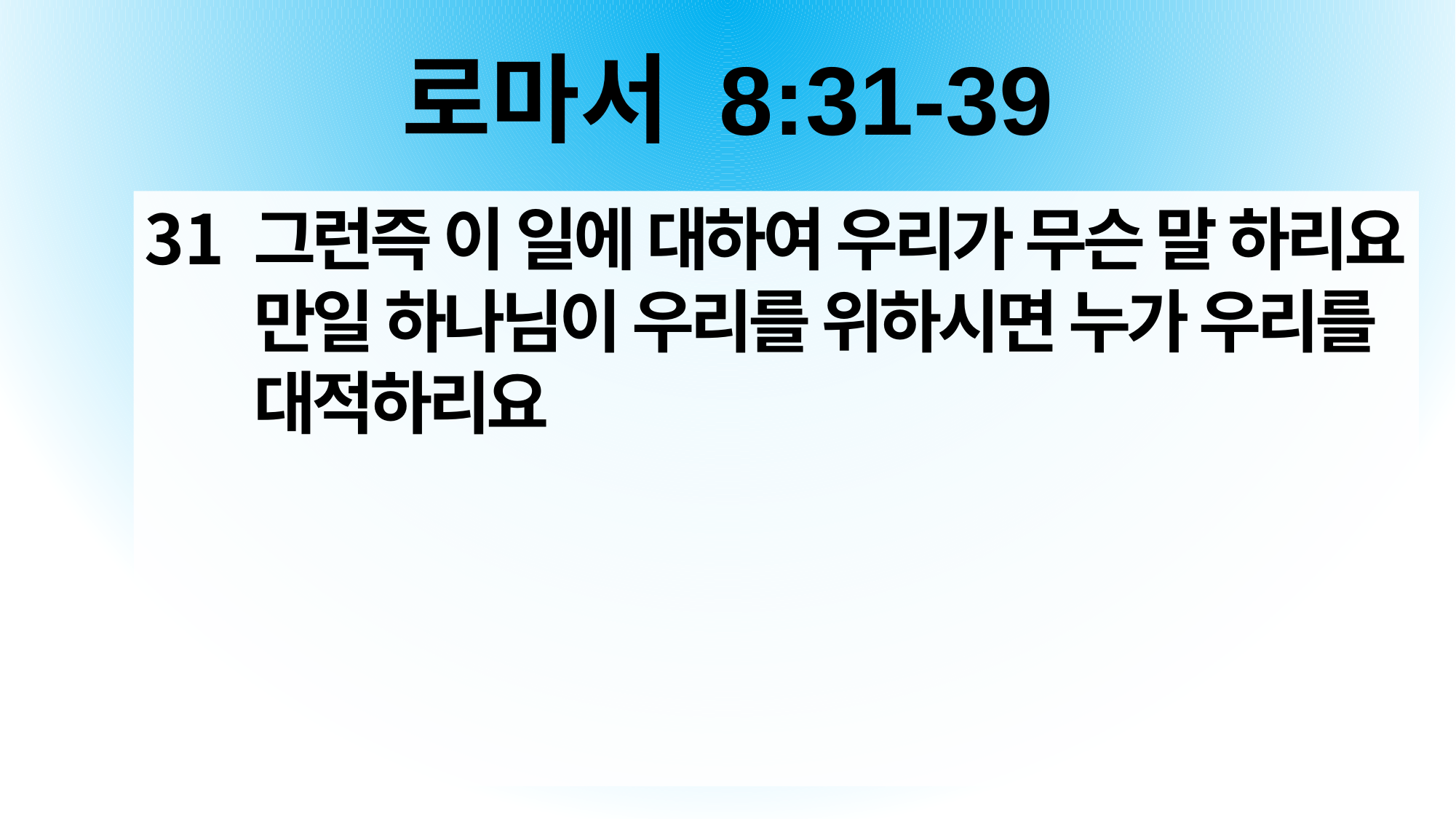

# 로마서 8:31-39
그런즉 이 일에 대하여 우리가 무슨 말 하리요 만일 하나님이 우리를 위하시면 누가 우리를 대적하리요